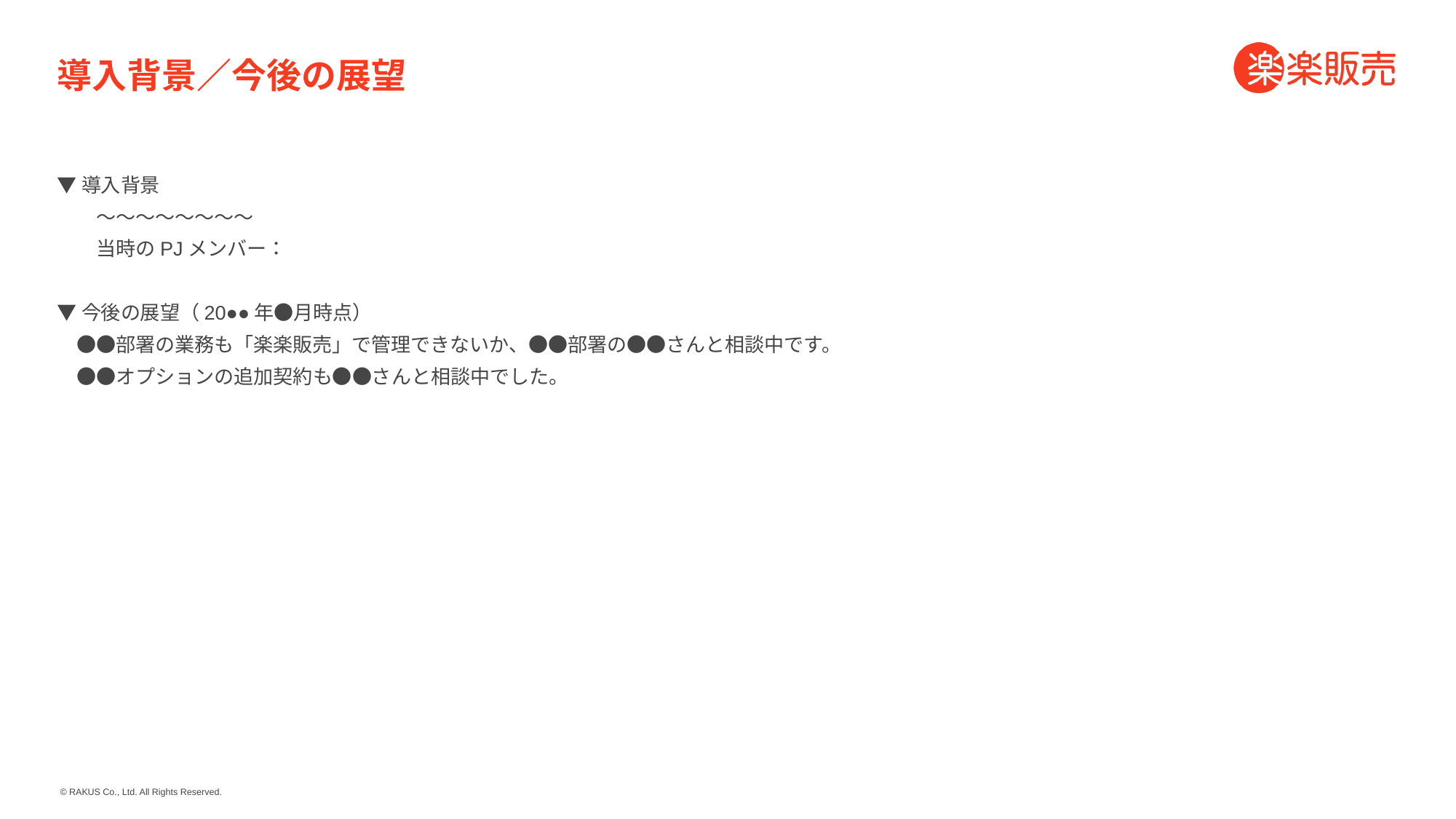

# 導入背景／今後の展望
▼導入背景
　　～～～～～～～～
　　当時のPJメンバー：

▼今後の展望（20●●年●月時点）
　●●部署の業務も「楽楽販売」で管理できないか、●●部署の●●さんと相談中です。
　●●オプションの追加契約も●●さんと相談中でした。